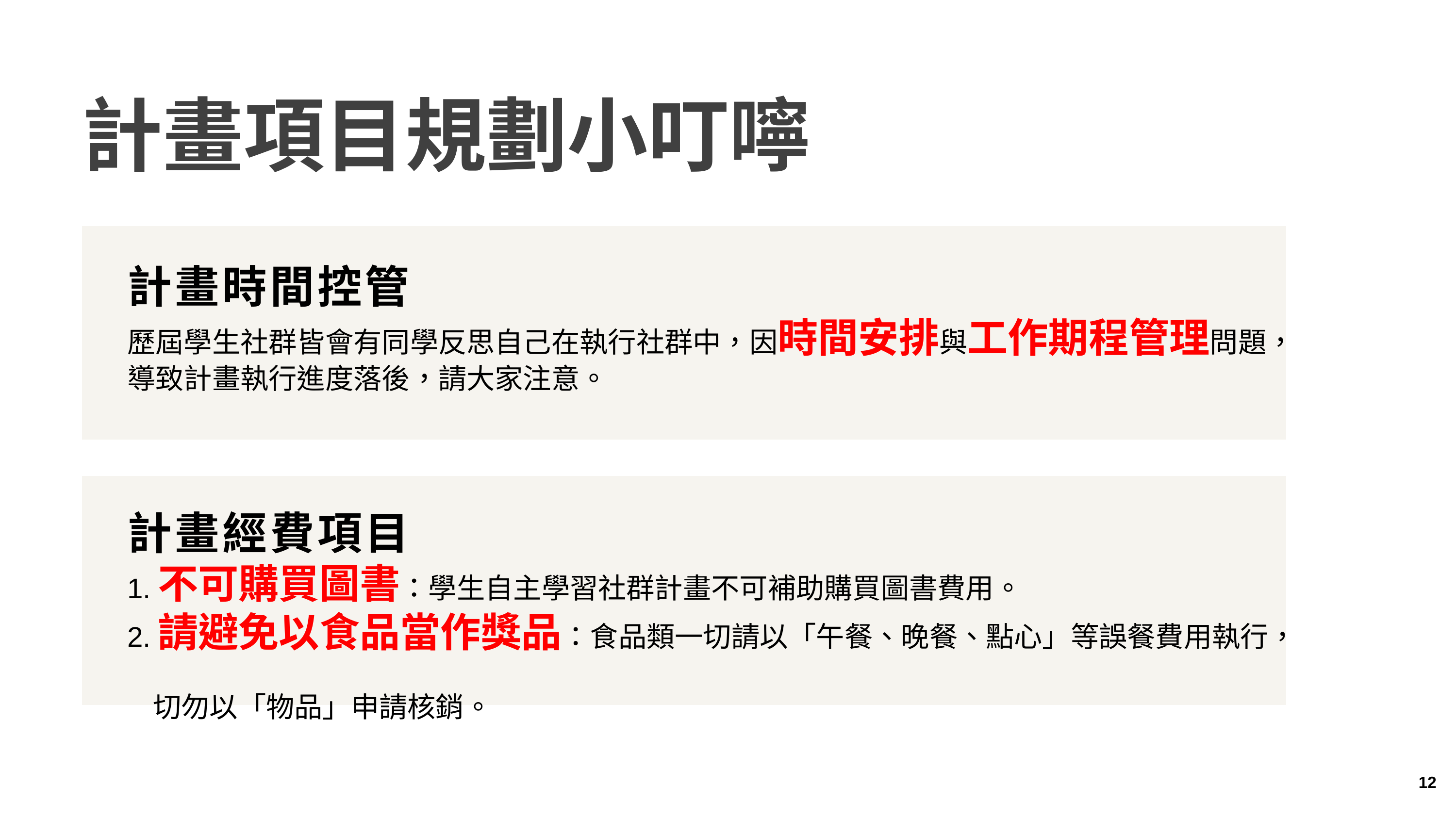

計畫項目規劃小叮嚀

計畫時間控管
歷屆學生社群皆會有同學反思自己在執行社群中，因時間安排與工作期程管理問題，導致計畫執行進度落後，請大家注意。

計畫經費項目
1.不可購買圖書：學生自主學習社群計畫不可補助購買圖書費用。
2.請避免以食品當作獎品：食品類一切請以「午餐、晚餐、點心」等誤餐費用執行，
   切勿以「物品」申請核銷。
12